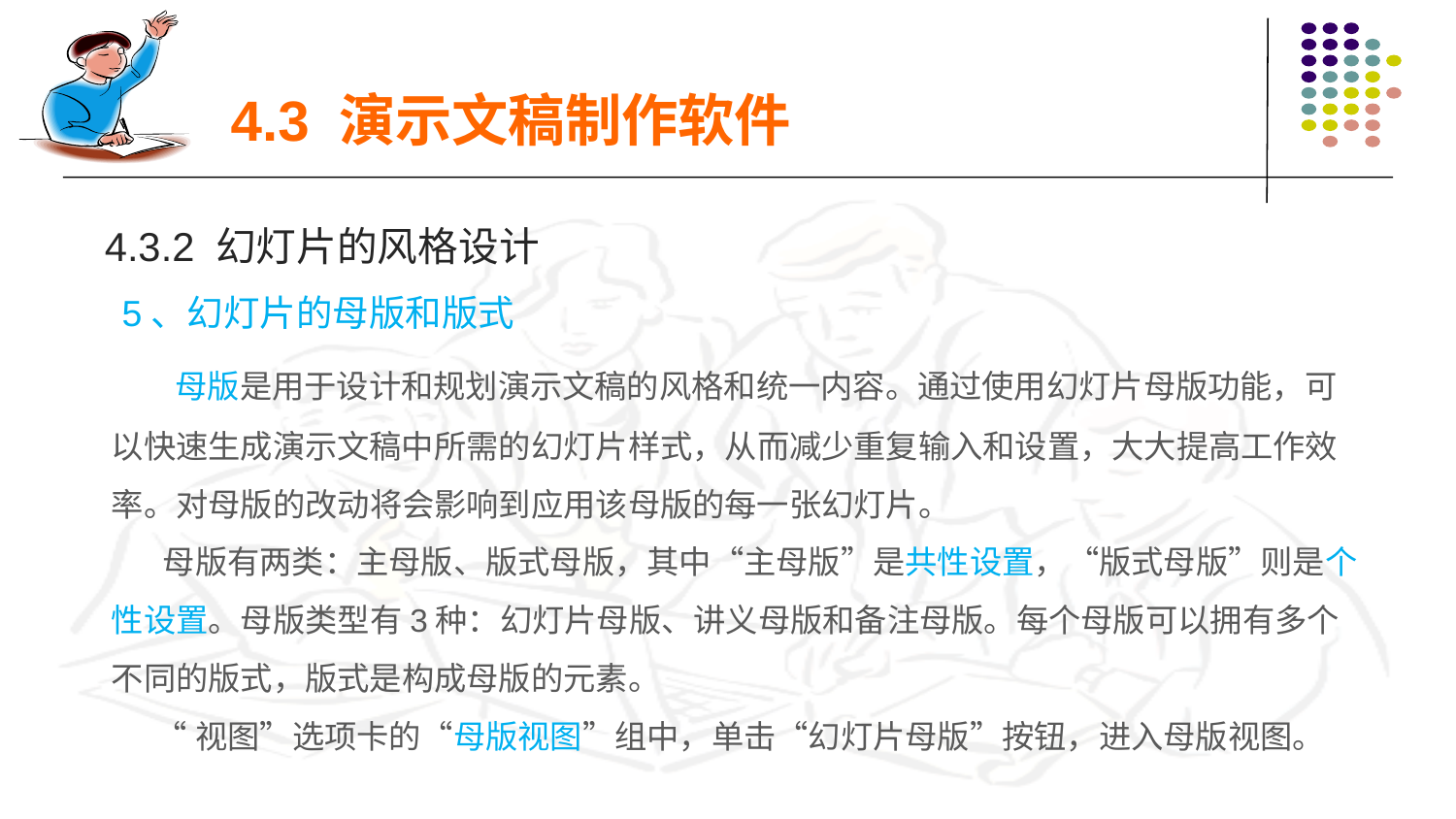

4.3 演示文稿制作软件
4.3.2 幻灯片的风格设计
 5、幻灯片的母版和版式
      母版是用于设计和规划演示文稿的风格和统一内容。通过使用幻灯片母版功能，可以快速生成演示文稿中所需的幻灯片样式，从而减少重复输入和设置，大大提高工作效率。对母版的改动将会影响到应用该母版的每一张幻灯片。
      母版有两类：主母版、版式母版，其中“主母版”是共性设置，“版式母版”则是个性设置。母版类型有3种：幻灯片母版、讲义母版和备注母版。每个母版可以拥有多个不同的版式，版式是构成母版的元素。
      “视图”选项卡的“母版视图”组中，单击“幻灯片母版”按钮，进入母版视图。